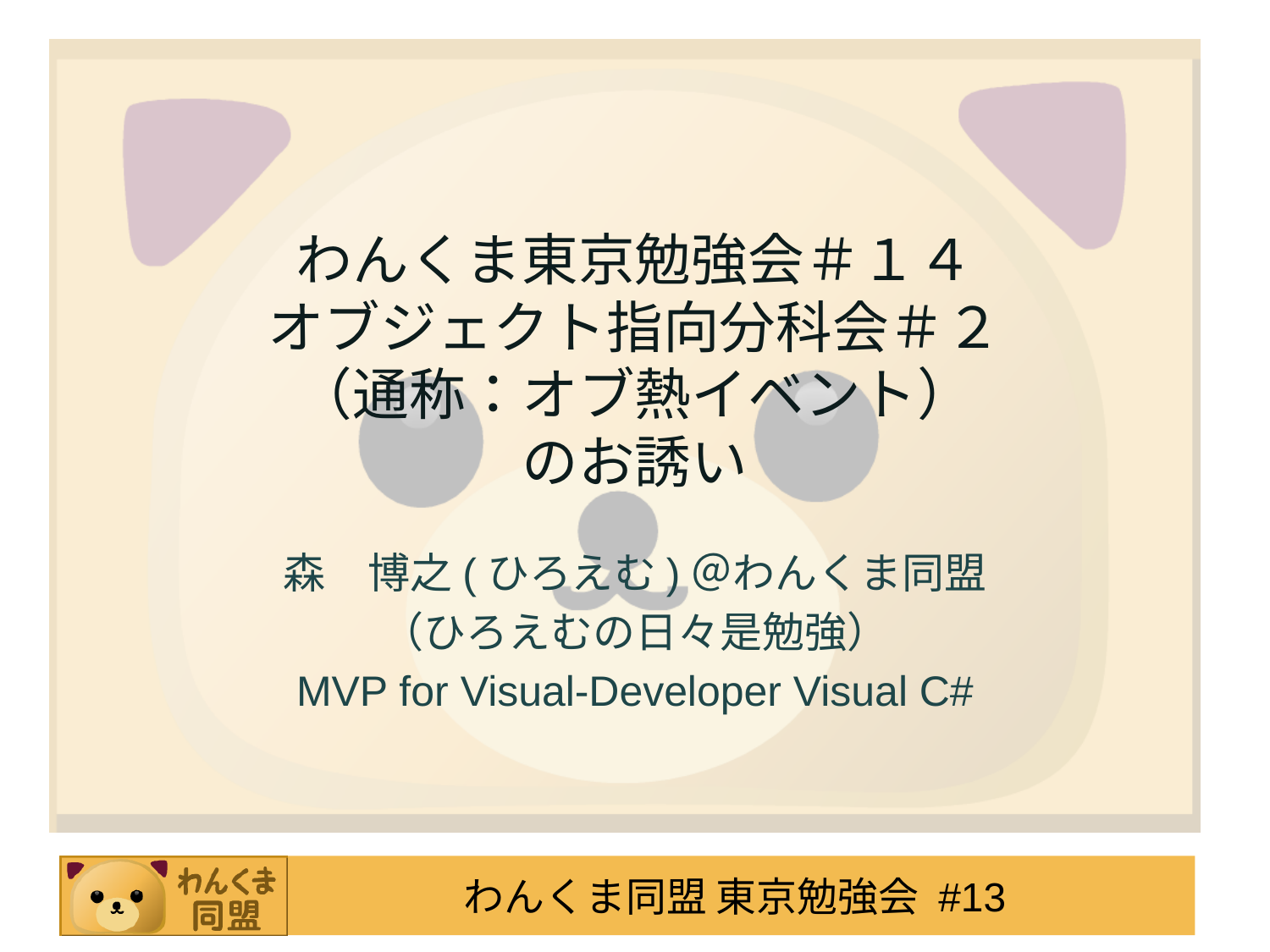

# わんくま東京勉強会＃１４ オブジェクト指向分科会＃２ （通称：オブ熱イベント） のお誘い
森　博之(ひろえむ)＠わんくま同盟
（ひろえむの日々是勉強）
MVP for Visual-Developer Visual C#